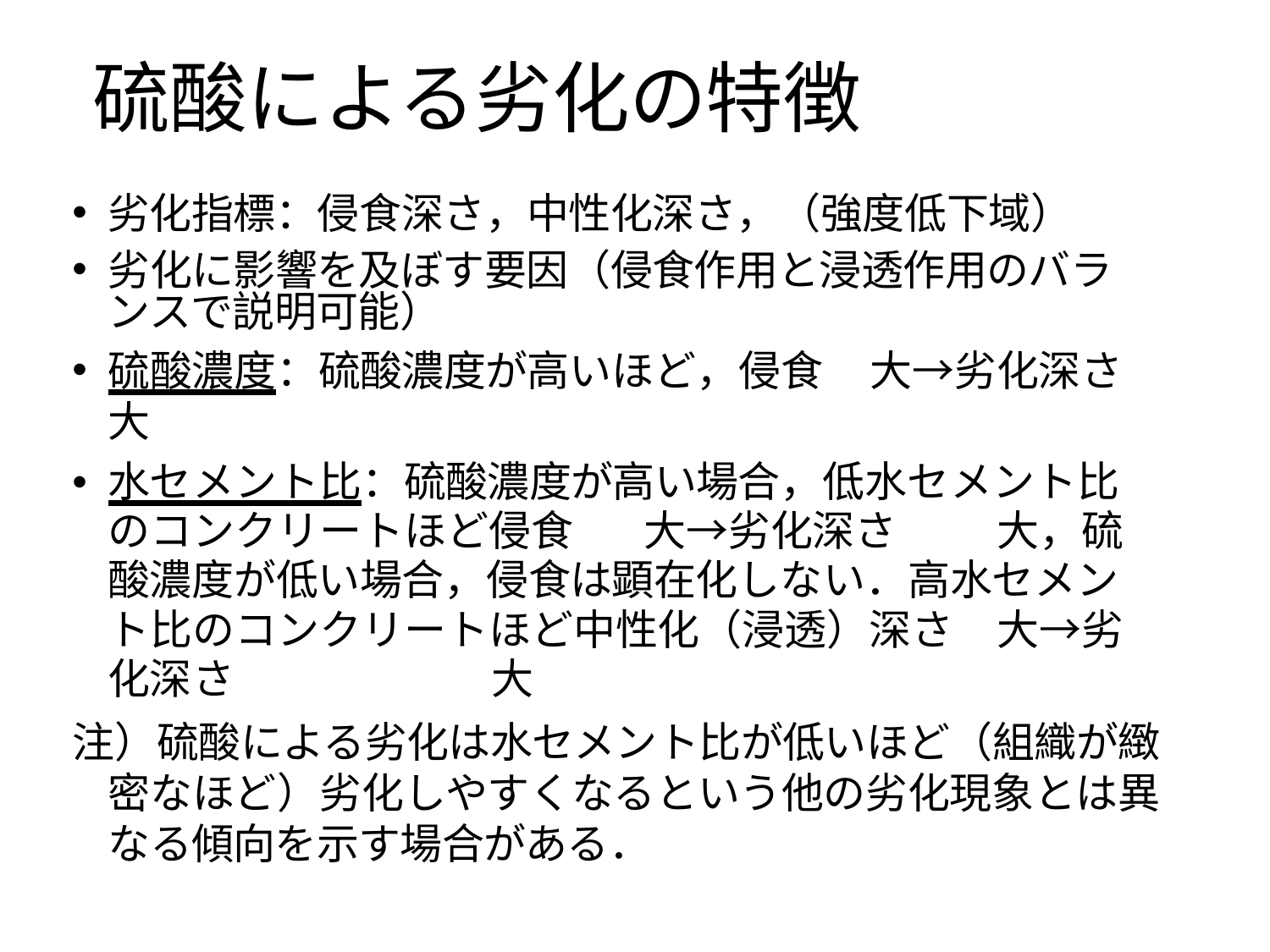

# 硫酸による劣化の特徴
劣化指標：侵食深さ，中性化深さ，（強度低下域）
劣化に影響を及ぼす要因（侵食作用と浸透作用のバランスで説明可能）
硫酸濃度：硫酸濃度が高いほど，侵食	大→劣化深さ大
水セメント比：硫酸濃度が高い場合，低水セメント比のコンクリートほど侵食	大→劣化深さ	大，硫酸濃度が低い場合，侵食は顕在化しない．高水セメント比のコンクリートほど中性化（浸透）深さ	大→劣化深さ	大
注）硫酸による劣化は水セメント比が低いほど（組織が緻密なほど）劣化しやすくなるという他の劣化現象とは異なる傾向を示す場合がある．